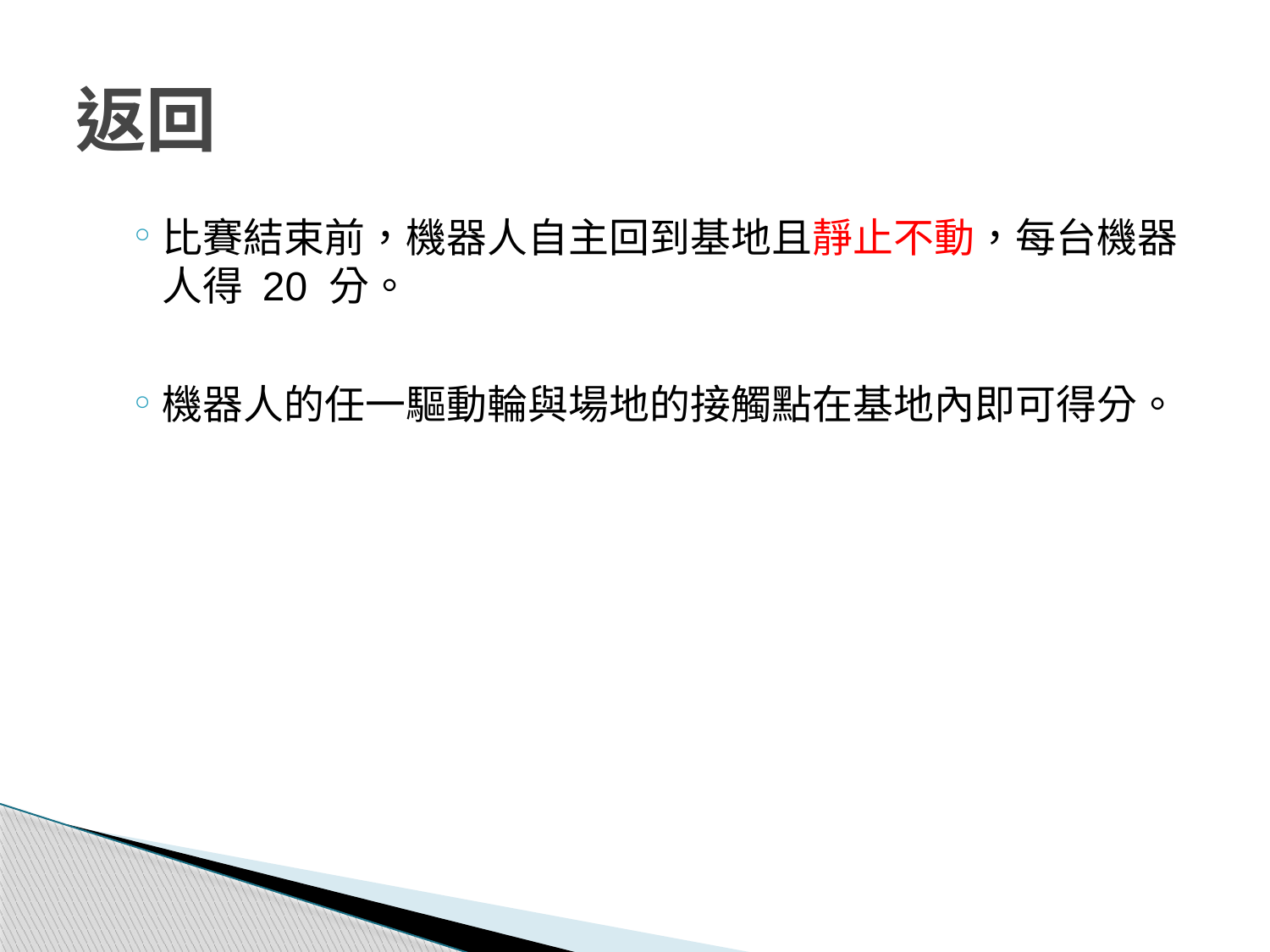

# 返回
比賽結束前，機器人自主回到基地且靜止不動，每台機器人得 20 分。

機器人的任一驅動輪與場地的接觸點在基地內即可得分。